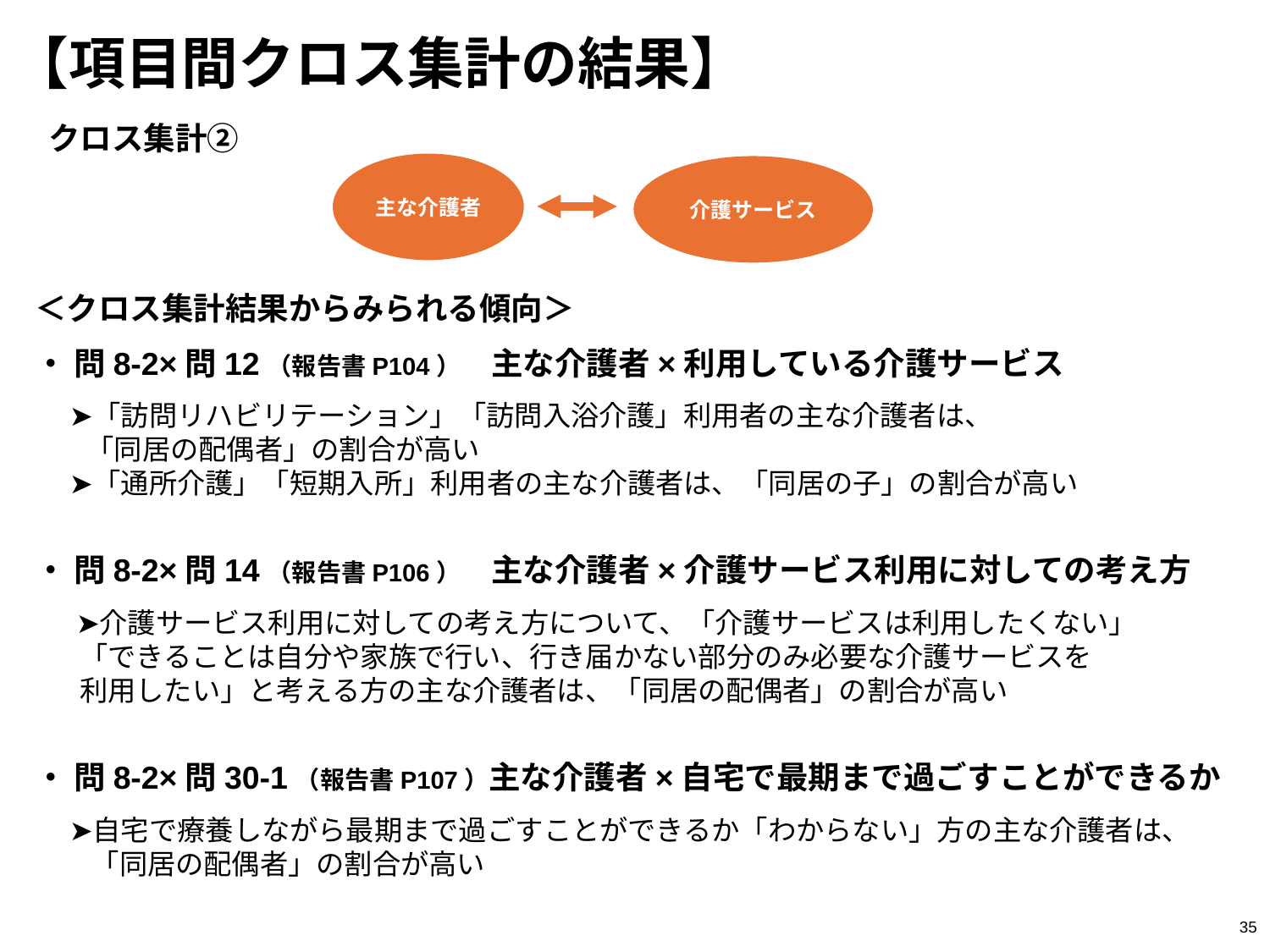

【項目間クロス集計の結果】
クロス集計②
主な介護者
介護サービス

＜クロス集計結果からみられる傾向＞

・ 問8-2×問12（報告書P104）　 主な介護者×利用している介護サービス

　 ➤「訪問リハビリテーション」「訪問入浴介護」利用者の主な介護者は、
       「同居の配偶者」の割合が高い
　 ➤「通所介護」「短期入所」利用者の主な介護者は、「同居の子」の割合が高い

・ 問8-2×問14（報告書P106）　 主な介護者×介護サービス利用に対しての考え方

 　➤介護サービス利用に対しての考え方について、「介護サービスは利用したくない」
      「できることは自分や家族で行い、行き届かない部分のみ必要な介護サービスを
      利用したい」と考える方の主な介護者は、「同居の配偶者」の割合が高い

・ 問8-2×問30-1（報告書P107）主な介護者×自宅で最期まで過ごすことができるか

　 ➤自宅で療養しながら最期まで過ごすことができるか「わからない」方の主な介護者は、
　　「同居の配偶者」の割合が高い

35